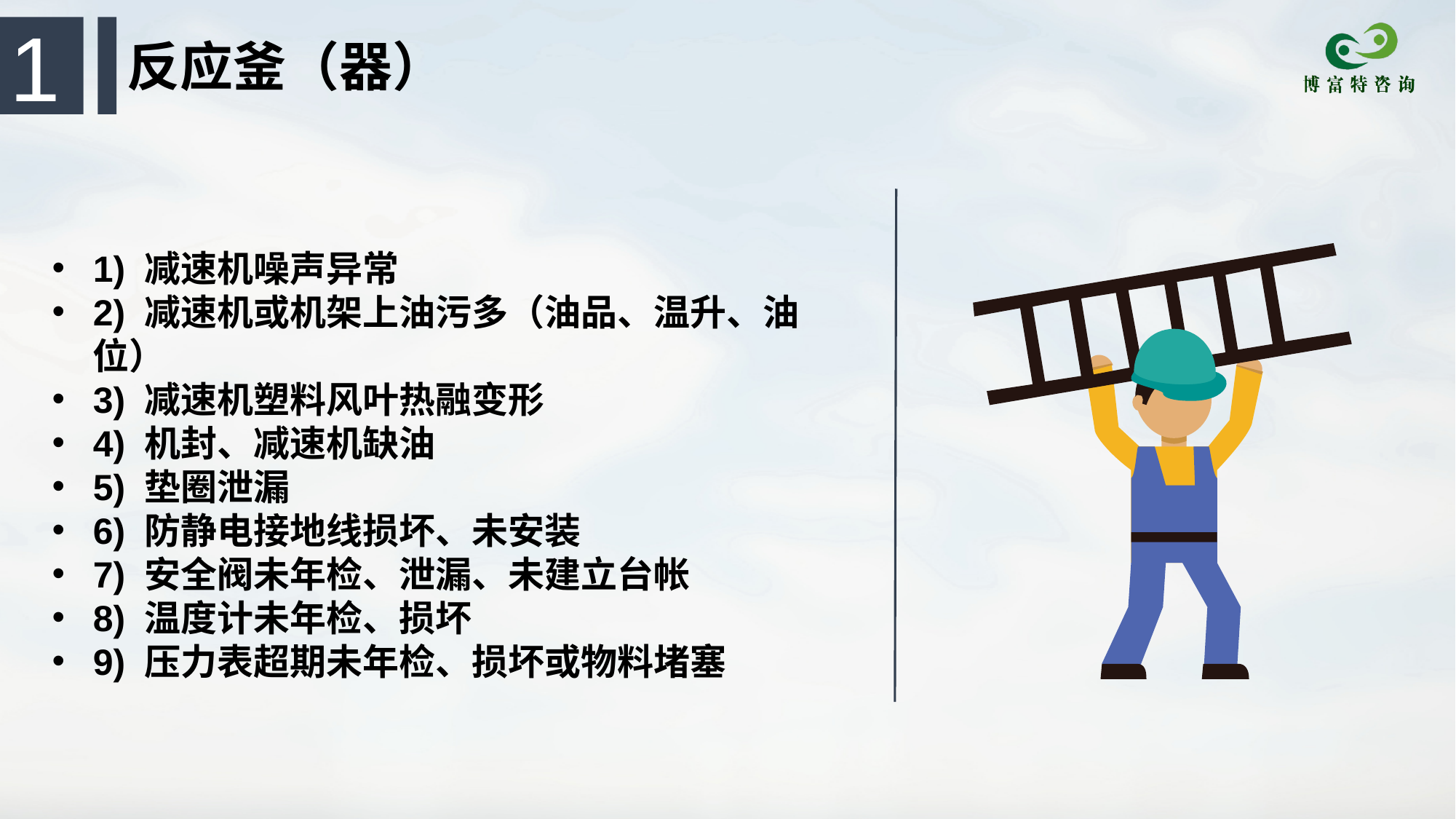

1

反应釜（器）
1) 减速机噪声异常
2) 减速机或机架上油污多（油品、温升、油位）
3) 减速机塑料风叶热融变形
4) 机封、减速机缺油
5) 垫圈泄漏
6) 防静电接地线损坏、未安装
7) 安全阀未年检、泄漏、未建立台帐
8) 温度计未年检、损坏
9) 压力表超期未年检、损坏或物料堵塞